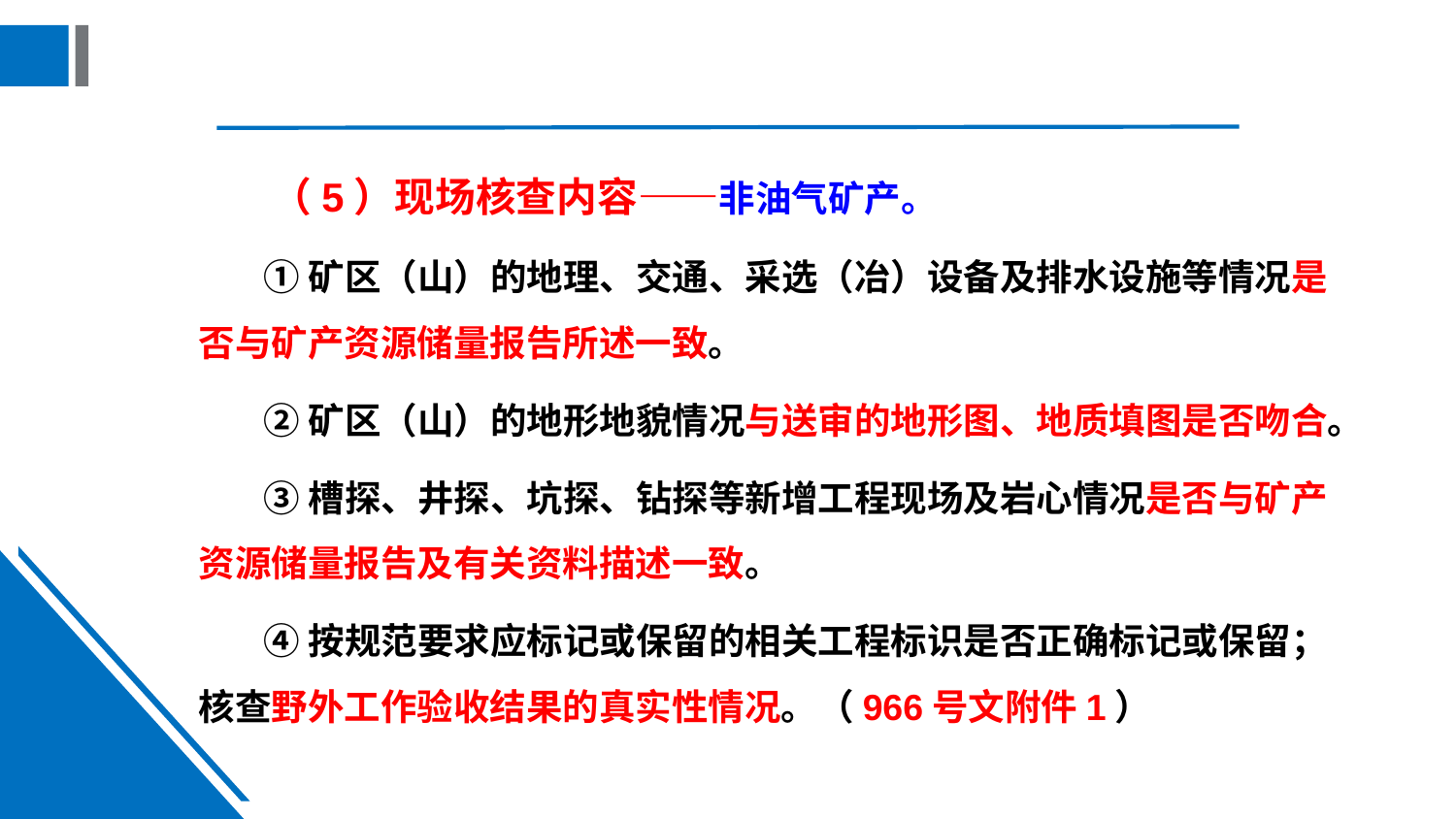

（5）现场核查内容——非油气矿产。
①矿区（山）的地理、交通、采选（冶）设备及排水设施等情况是否与矿产资源储量报告所述一致。
②矿区（山）的地形地貌情况与送审的地形图、地质填图是否吻合。
③槽探、井探、坑探、钻探等新增工程现场及岩心情况是否与矿产资源储量报告及有关资料描述一致。
④按规范要求应标记或保留的相关工程标识是否正确标记或保留；核查野外工作验收结果的真实性情况。（966号文附件1）
34